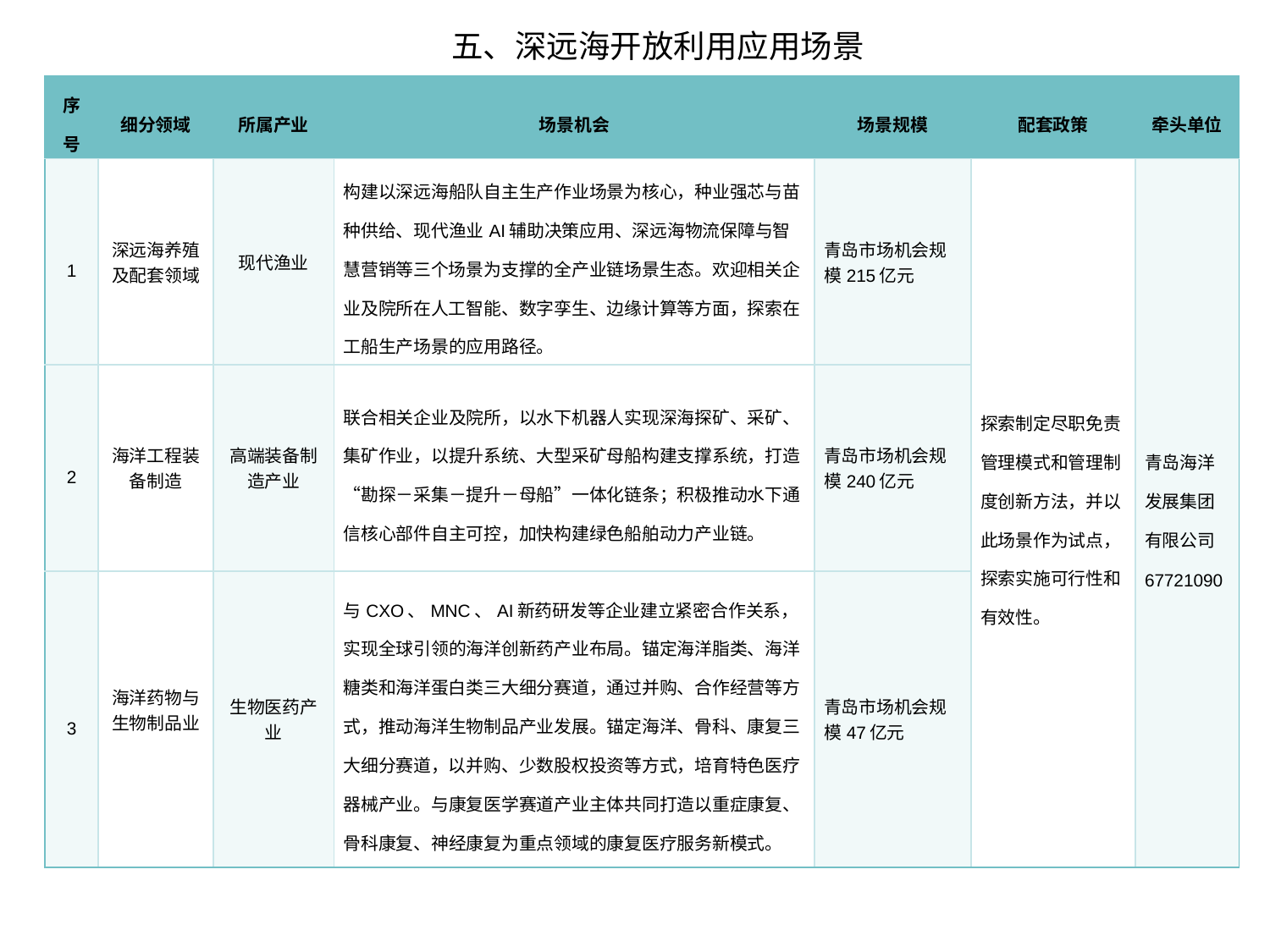

五、深远海开放利用应用场景
| 序号 | 细分领域 | 所属产业 | 场景机会 | 场景规模 | 配套政策 | 牵头单位 |
| --- | --- | --- | --- | --- | --- | --- |
| 1 | 深远海养殖及配套领域 | 现代渔业 | 构建以深远海船队自主生产作业场景为核心，种业强芯与苗种供给、现代渔业AI辅助决策应用、深远海物流保障与智慧营销等三个场景为支撑的全产业链场景生态。欢迎相关企业及院所在人工智能、数字孪生、边缘计算等方面，探索在工船生产场景的应用路径。 | 青岛市场机会规模215亿元 | 探索制定尽职免责管理模式和管理制度创新方法，并以此场景作为试点，探索实施可行性和有效性。 | 青岛海洋发展集团有限公司67721090 |
| 2 | 海洋工程装备制造 | 高端装备制造产业 | 联合相关企业及院所，以水下机器人实现深海探矿、采矿、集矿作业，以提升系统、大型采矿母船构建支撑系统，打造“勘探－采集－提升－母船”一体化链条；积极推动水下通信核心部件自主可控，加快构建绿色船舶动力产业链。 | 青岛市场机会规模240亿元 |  |  |
| 3 | 海洋药物与生物制品业 | 生物医药产业 | 与CXO、MNC、AI新药研发等企业建立紧密合作关系，实现全球引领的海洋创新药产业布局。锚定海洋脂类、海洋糖类和海洋蛋白类三大细分赛道，通过并购、合作经营等方式，推动海洋生物制品产业发展。锚定海洋、骨科、康复三大细分赛道，以并购、少数股权投资等方式，培育特色医疗器械产业。与康复医学赛道产业主体共同打造以重症康复、骨科康复、神经康复为重点领域的康复医疗服务新模式。 | 青岛市场机会规模47亿元 |  |  |